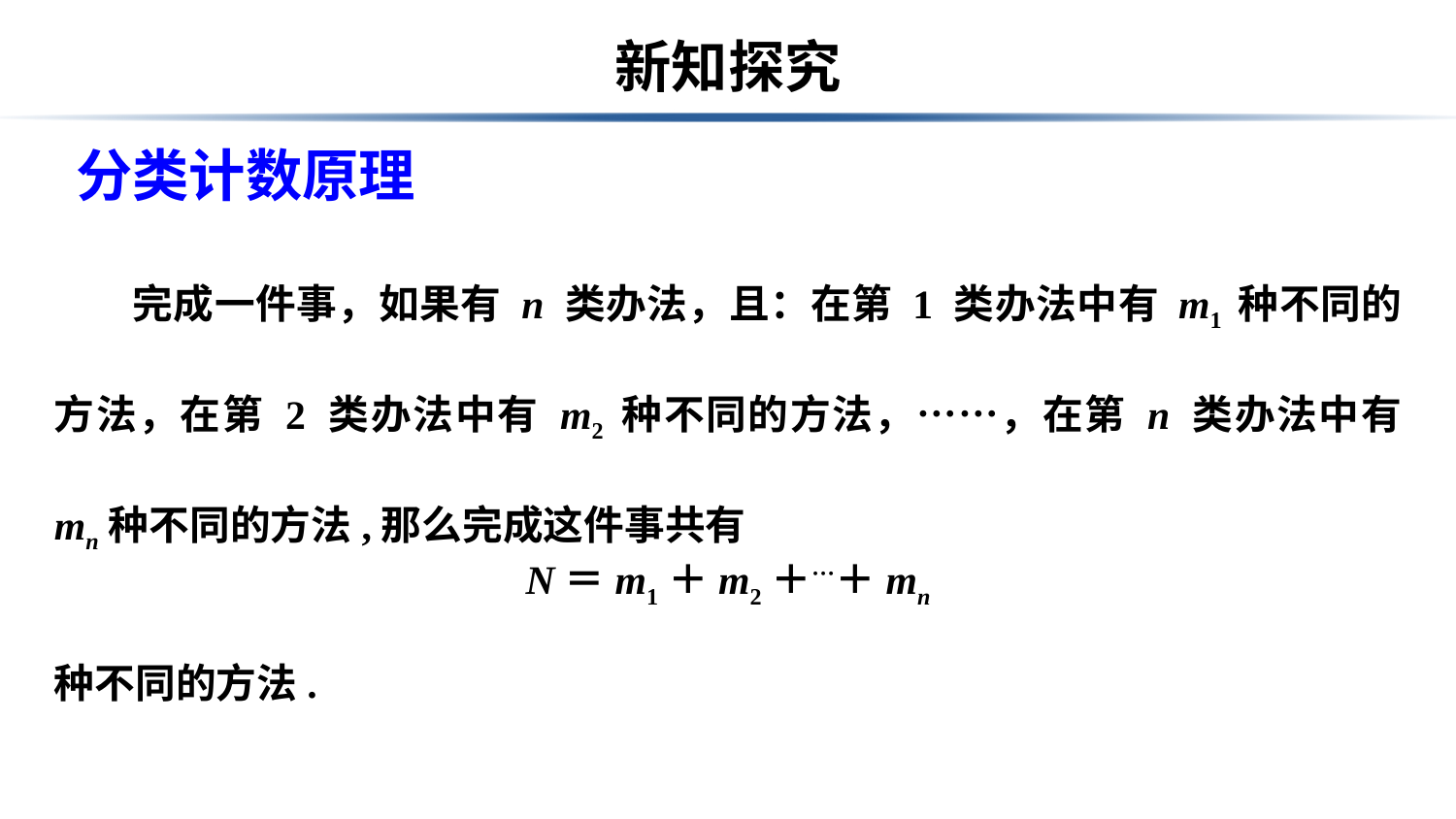

# 新知探究
分类计数原理
       完成一件事，如果有 n 类办法，且：在第 1 类办法中有 m1 种不同的方法，在第 2 类办法中有 m2 种不同的方法，……，在第 n 类办法中有 mn种不同的方法,那么完成这件事共有
N＝m1＋m2＋…＋mn
种不同的方法.